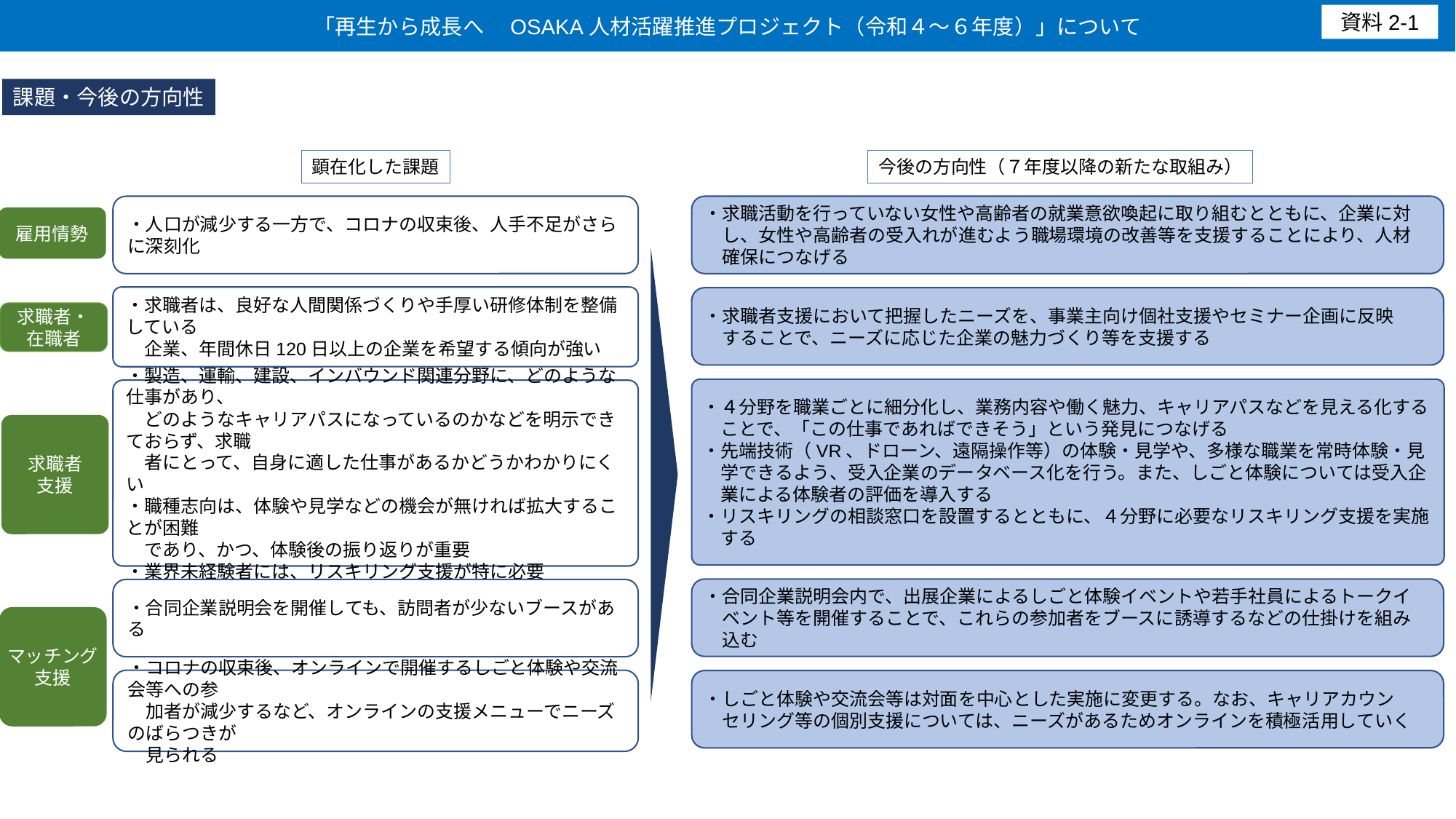

# 「再生から成長へ　OSAKA人材活躍推進プロジェクト（令和４～６年度）」について
資料2-1
課題・今後の方向性
顕在化した課題
今後の方向性（７年度以降の新たな取組み）
・人口が減少する一方で、コロナの収束後、人手不足がさらに深刻化
・求職活動を行っていない女性や高齢者の就業意欲喚起に取り組むとともに、企業に対
　し、女性や高齢者の受入れが進むよう職場環境の改善等を支援することにより、人材
　確保につなげる
雇用情勢
・求職者は、良好な人間関係づくりや手厚い研修体制を整備している
　企業、年間休日120日以上の企業を希望する傾向が強い
・求職者支援において把握したニーズを、事業主向け個社支援やセミナー企画に反映
　することで、ニーズに応じた企業の魅力づくり等を支援する
求職者・
在職者
・４分野を職業ごとに細分化し、業務内容や働く魅力、キャリアパスなどを見える化する
　ことで、「この仕事であればできそう」という発見につなげる
・先端技術（VR、ドローン、遠隔操作等）の体験・見学や、多様な職業を常時体験・見
　学できるよう、受入企業のデータベース化を行う。また、しごと体験については受入企
　業による体験者の評価を導入する
・リスキリングの相談窓口を設置するとともに、４分野に必要なリスキリング支援を実施
　する
・製造、運輸、建設、インバウンド関連分野に、どのような仕事があり、
　どのようなキャリアパスになっているのかなどを明示できておらず、求職
　者にとって、自身に適した仕事があるかどうかわかりにくい
・職種志向は、体験や見学などの機会が無ければ拡大することが困難
　であり、かつ、体験後の振り返りが重要
・業界未経験者には、リスキリング支援が特に必要
求職者
支援

・合同企業説明会内で、出展企業によるしごと体験イベントや若手社員によるトークイ
　ベント等を開催することで、これらの参加者をブースに誘導するなどの仕掛けを組み
　込む
・合同企業説明会を開催しても、訪問者が少ないブースがある
マッチング支援
・コロナの収束後、オンラインで開催するしごと体験や交流会等への参
　加者が減少するなど、オンラインの支援メニューでニーズのばらつきが
　見られる
・しごと体験や交流会等は対面を中心とした実施に変更する。なお、キャリアカウン
　セリング等の個別支援については、ニーズがあるためオンラインを積極活用していく